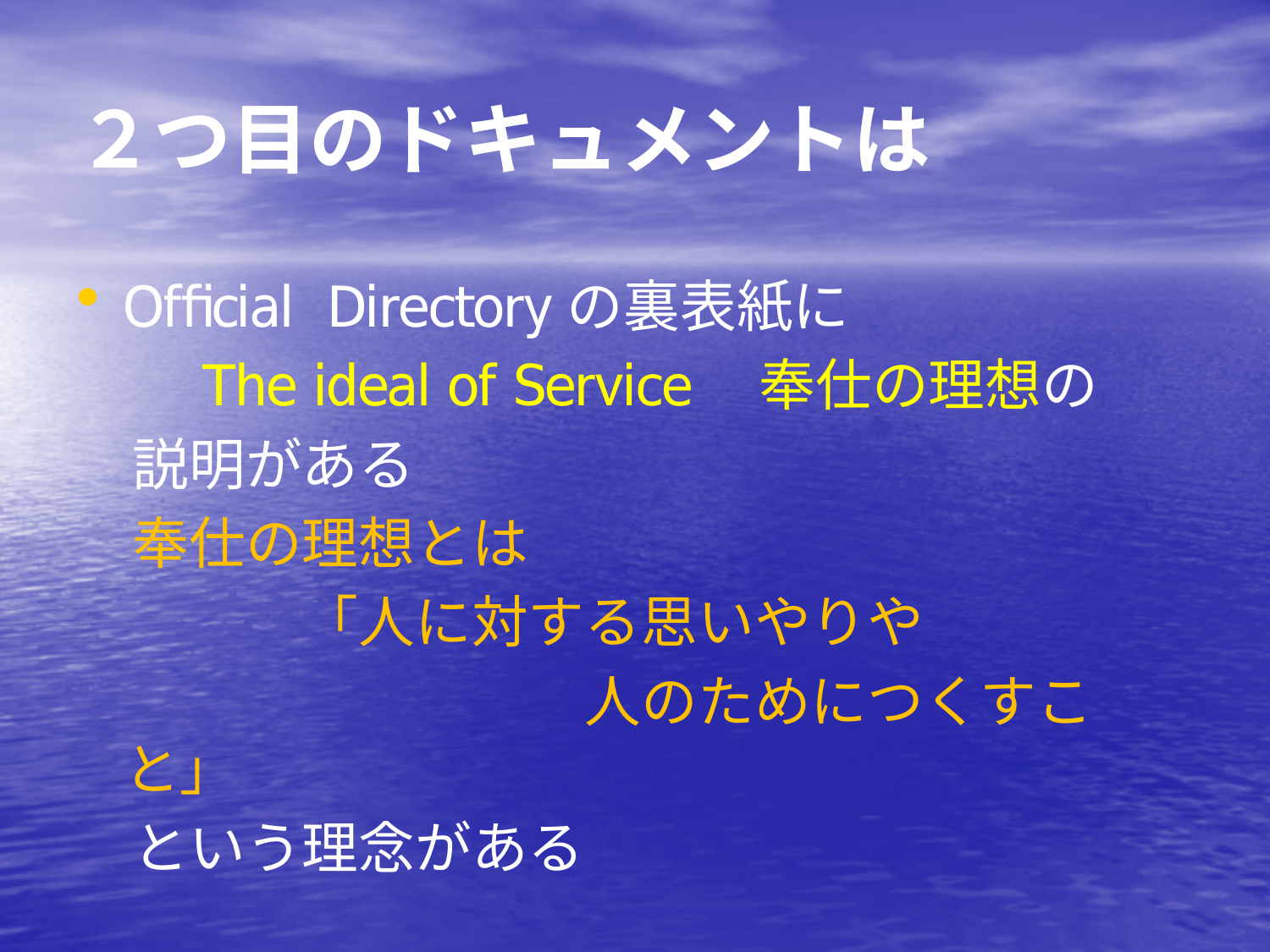

# ２つ目のドキュメントは
Official  Directoryの裏表紙に
　　The ideal of Service   奉仕の理想の
　説明がある
　奉仕の理想とは
　　　　「人に対する思いやりや
　　　　　　　　　人のためにつくすこと」
　という理念がある